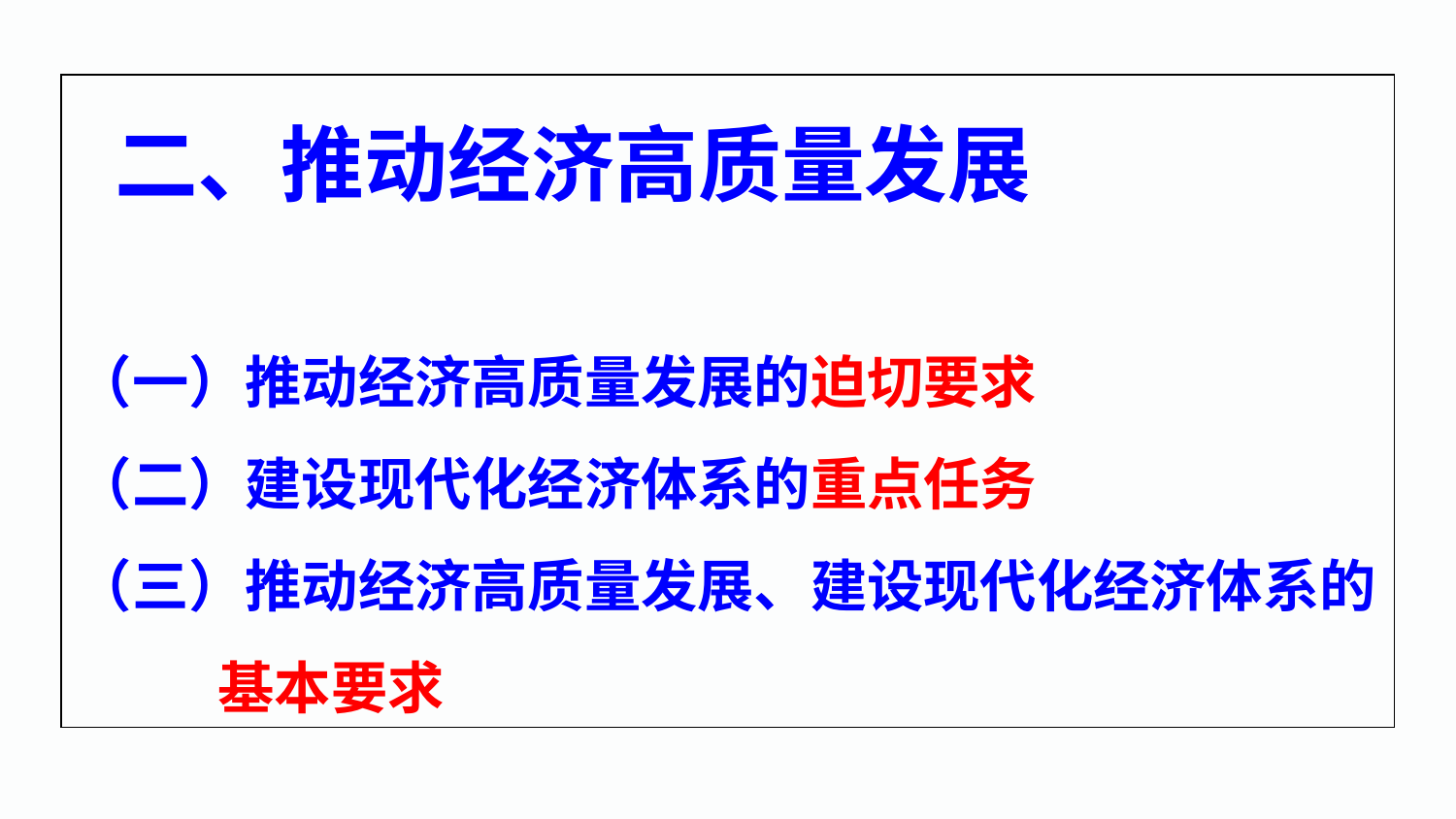

二、推动经济高质量发展

（一）推动经济高质量发展的迫切要求
（二）建设现代化经济体系的重点任务
（三）推动经济高质量发展、建设现代化经济体系的
          基本要求